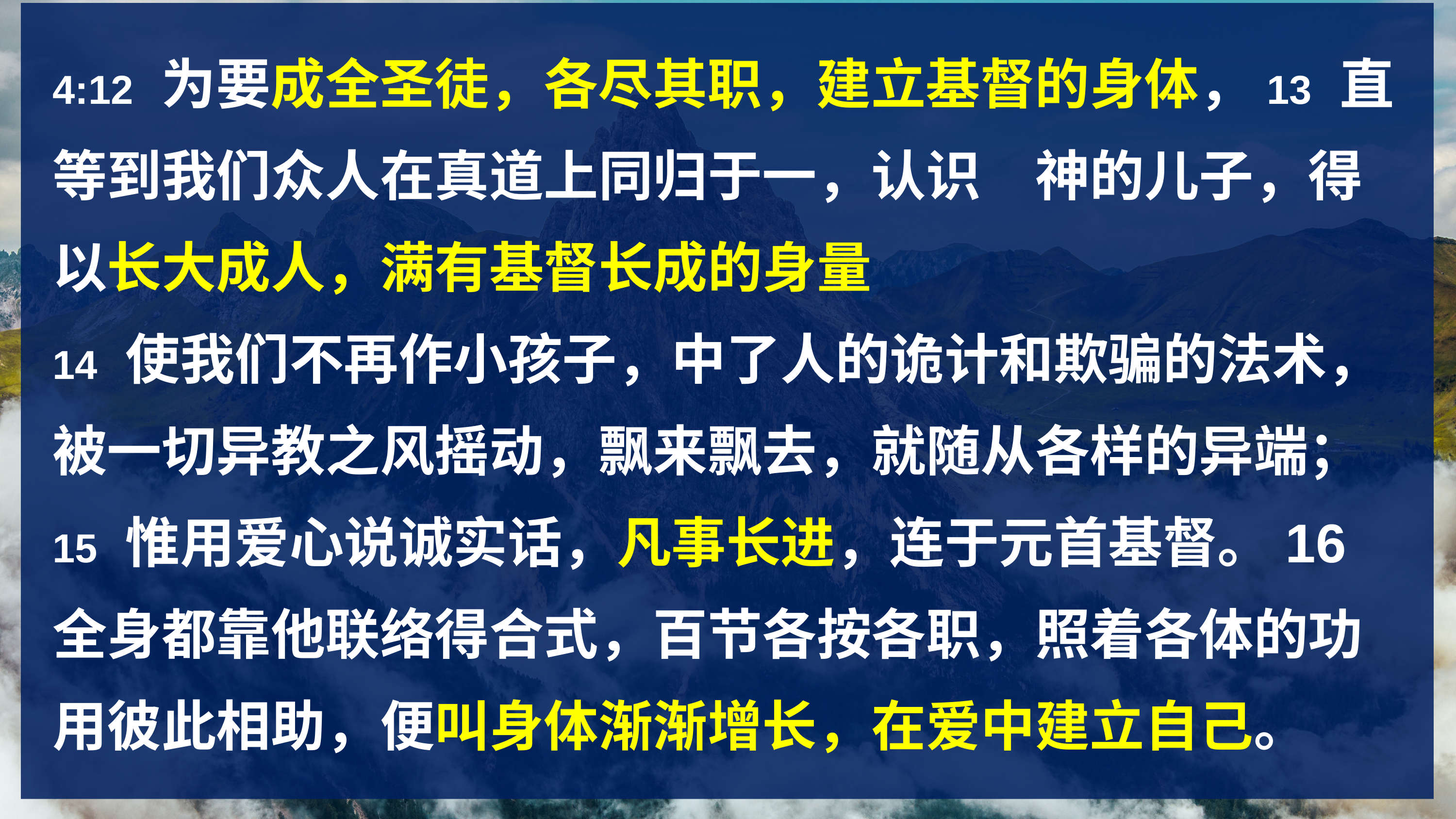

4:12 为要成全圣徒，各尽其职，建立基督的身体，13 直等到我们众人在真道上同归于一，认识　神的儿子，得以长大成人，满有基督长成的身量
14 使我们不再作小孩子，中了人的诡计和欺骗的法术，被一切异教之风摇动，飘来飘去，就随从各样的异端；15 惟用爱心说诚实话，凡事长进，连于元首基督。16 全身都靠他联络得合式，百节各按各职，照着各体的功用彼此相助，便叫身体渐渐增长，在爱中建立自己。